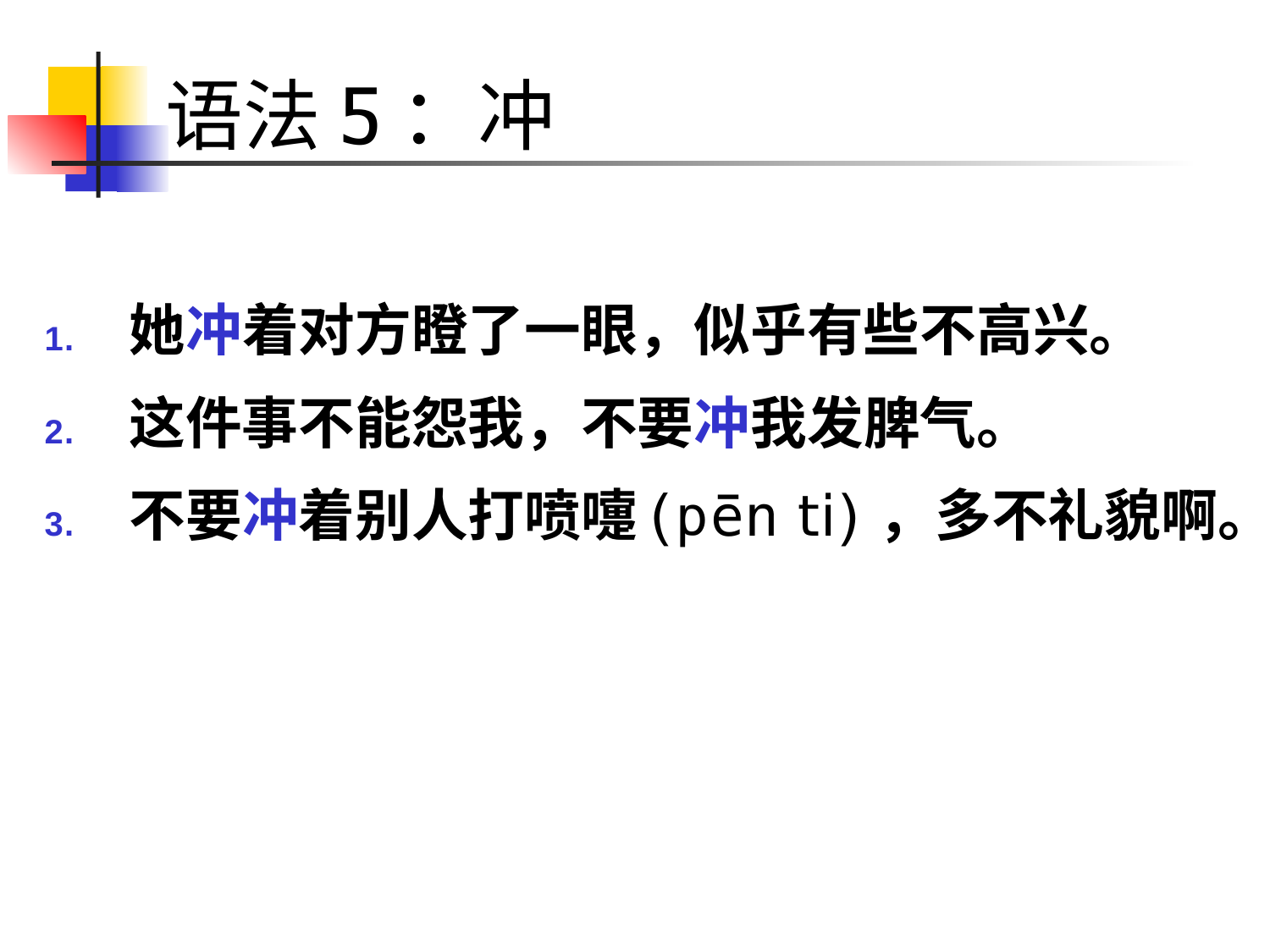

# 语法5：冲
她冲着对方瞪了一眼，似乎有些不高兴。
这件事不能怨我，不要冲我发脾气。
不要冲着别人打喷嚏(pēn ti)，多不礼貌啊。